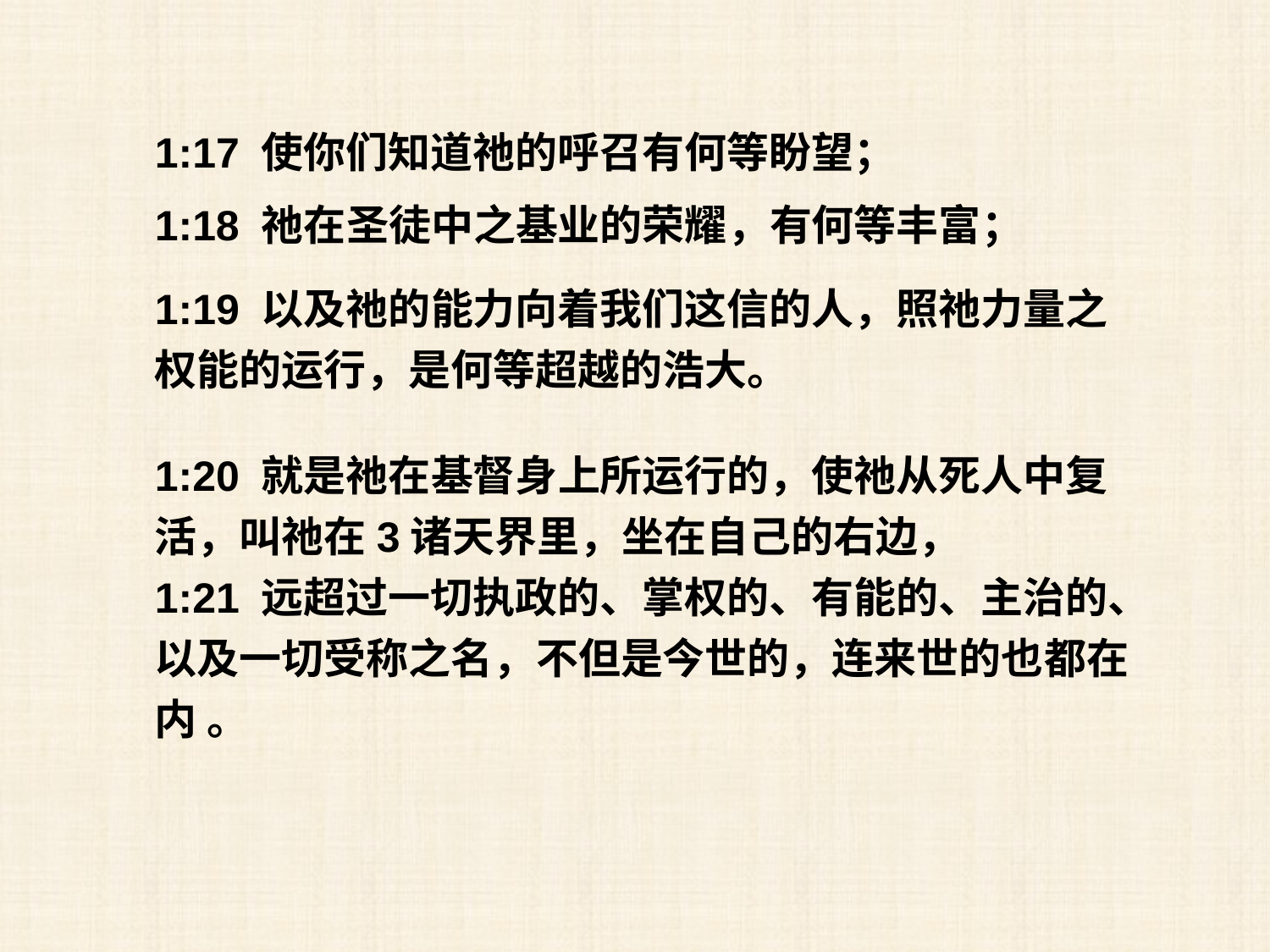

1:17 使你们知道祂的呼召有何等盼望；
1:18 祂在圣徒中之基业的荣耀，有何等丰富；
1:19 以及祂的能力向着我们这信的人，照祂力量之权能的运行，是何等超越的浩大。
1:20 就是祂在基督身上所运行的，使祂从死人中复活，叫祂在3诸天界里，坐在自己的右边，
1:21 远超过一切执政的、掌权的、有能的、主治的、以及一切受称之名，不但是今世的，连来世的也都在内 。